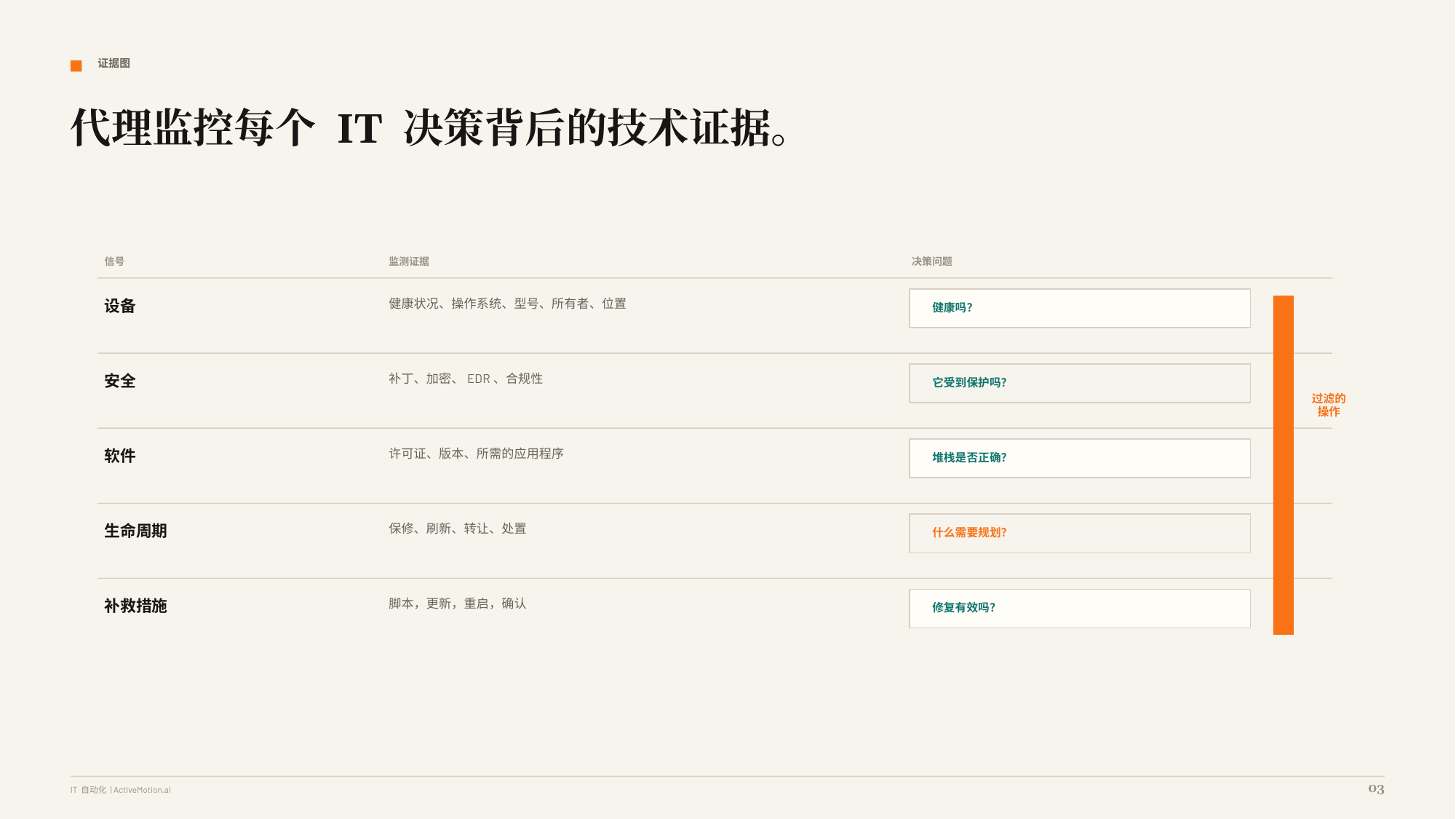

证据图

代理监控每个 IT 决策背后的技术证据。
信号
监测证据
决策问题

设备
健康状况、操作系统、型号、所有者、位置

健康吗？

安全
补丁、加密、EDR、合规性
它受到保护吗？
过滤的操作

软件
许可证、版本、所需的应用程序
堆栈是否正确？

生命周期
保修、刷新、转让、处置
什么需要规划？

补救措施
脚本，更新，重启，确认
修复有效吗？

03
IT 自动化 | ActiveMotion.ai